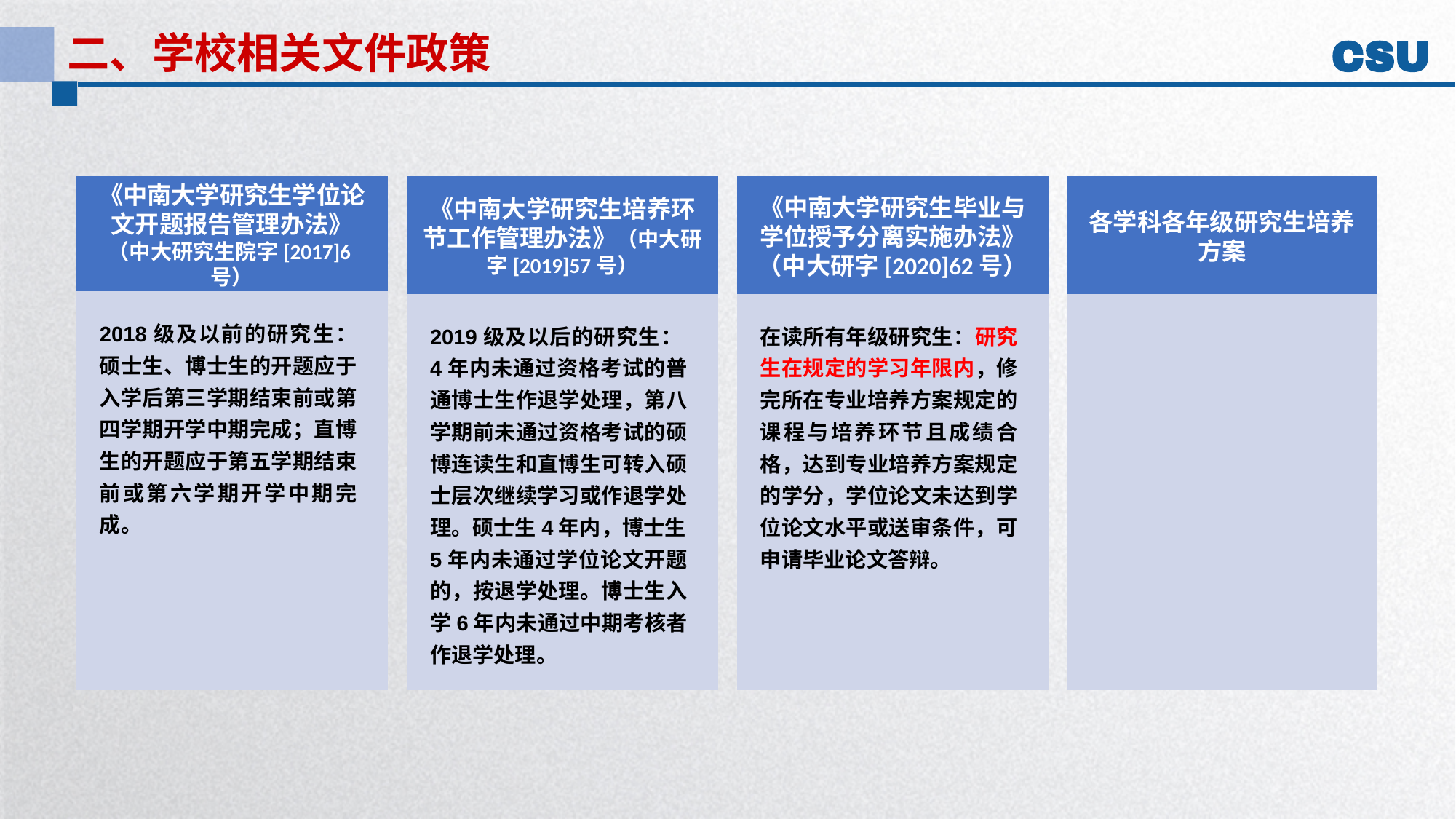

二、学校相关文件政策
CSU

《中南大学研究生培养环节工作管理办法》（中大研字[2019]57号）
2019级及以后的研究生：4年内未通过资格考试的普通博士生作退学处理，第八学期前未通过资格考试的硕博连读生和直博生可转入硕士层次继续学习或作退学处理。硕士生4年内，博士生5年内未通过学位论文开题的，按退学处理。博士生入学6年内未通过中期考核者作退学处理。
《中南大学研究生毕业与学位授予分离实施办法》（中大研字[2020]62号）
在读所有年级研究生：研究生在规定的学习年限内，修完所在专业培养方案规定的课程与培养环节且成绩合格，达到专业培养方案规定的学分，学位论文未达到学位论文水平或送审条件，可申请毕业论文答辩。
各学科各年级研究生培养方案

《中南大学研究生学位论文开题报告管理办法》（中大研究生院字[2017]6号）
2018级及以前的研究生：硕士生、博士生的开题应于入学后第三学期结束前或第四学期开学中期完成；直博生的开题应于第五学期结束前或第六学期开学中期完成。